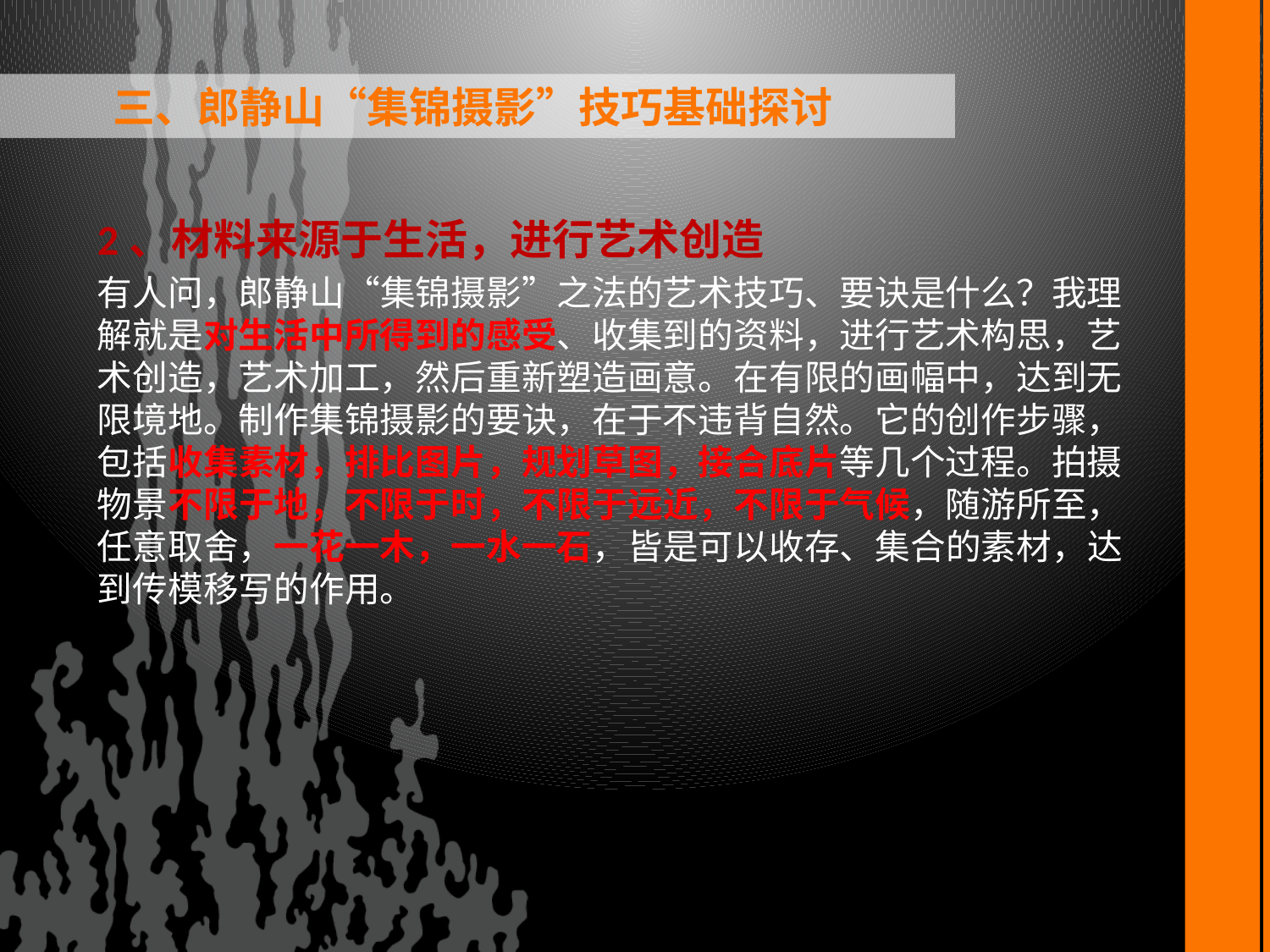

三、郎静山“集锦摄影”技巧基础探讨
2、材料来源于生活，进行艺术创造
有人问，郎静山“集锦摄影”之法的艺术技巧、要诀是什么？我理解就是对生活中所得到的感受、收集到的资料，进行艺术构思，艺术创造，艺术加工，然后重新塑造画意。在有限的画幅中，达到无限境地。制作集锦摄影的要诀，在于不违背自然。它的创作步骤，包括收集素材，排比图片，规划草图，接合底片等几个过程。拍摄物景不限于地，不限于时，不限于远近，不限于气候，随游所至，任意取舍，一花一木，一水一石，皆是可以收存、集合的素材，达到传模移写的作用。